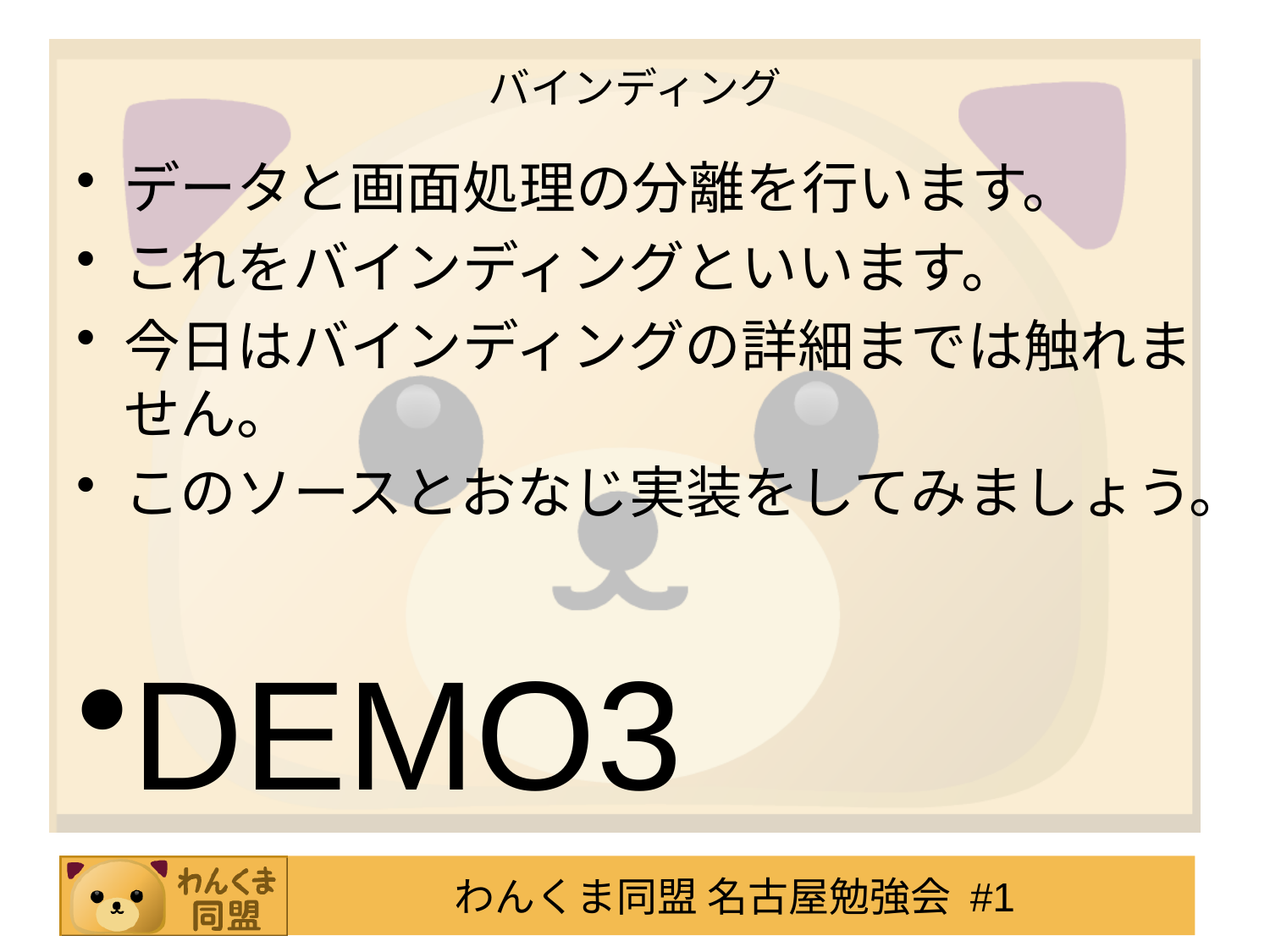

# バインディング
データと画面処理の分離を行います。
これをバインディングといいます。
今日はバインディングの詳細までは触れません。
このソースとおなじ実装をしてみましょう。

DEMO3